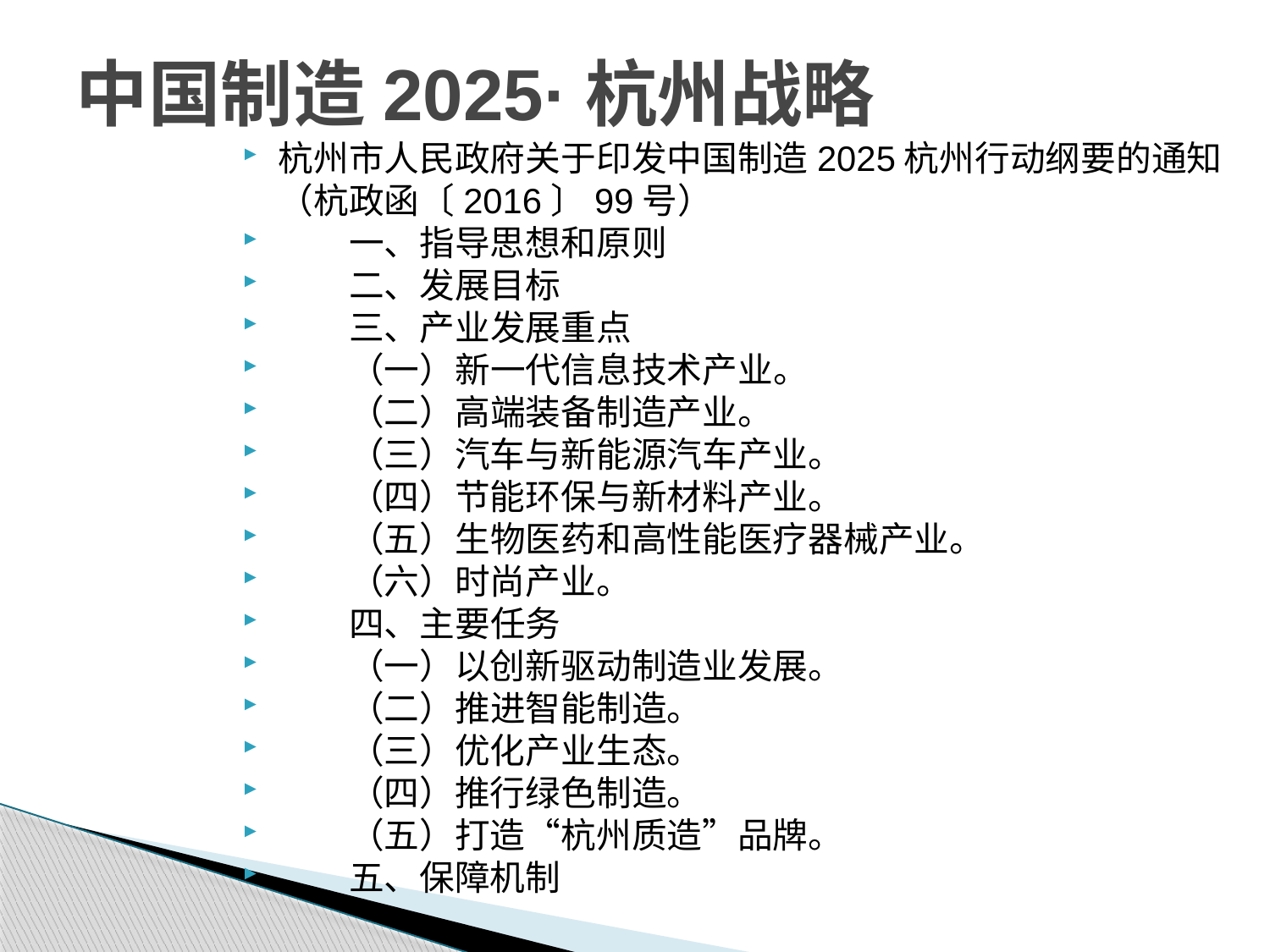

# 中国制造2025·杭州战略
杭州市人民政府关于印发中国制造2025杭州行动纲要的通知（杭政函〔2016〕99号）
　　一、指导思想和原则
　　二、发展目标
　　三、产业发展重点
　　（一）新一代信息技术产业。
　　（二）高端装备制造产业。
　　（三）汽车与新能源汽车产业。
　　（四）节能环保与新材料产业。
　　（五）生物医药和高性能医疗器械产业。
　　（六）时尚产业。
　　四、主要任务
　　（一）以创新驱动制造业发展。
　　（二）推进智能制造。
　　（三）优化产业生态。
　　（四）推行绿色制造。
　　（五）打造“杭州质造”品牌。
　　五、保障机制